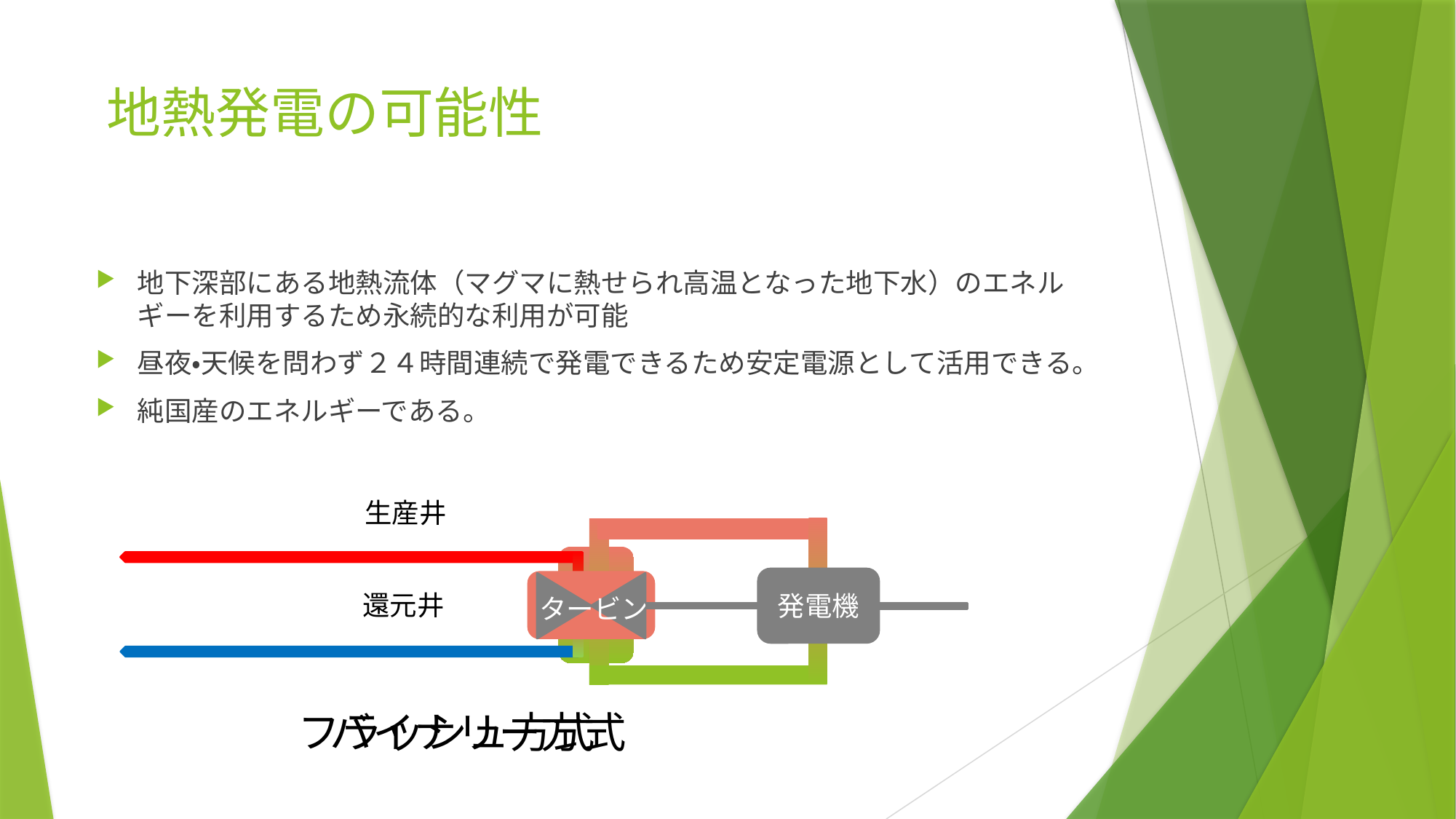

# 地熱発電の可能性
地下深部にある地熱流体（マグマに熱せられ高温となった地下水）のエネルギーを利用するため永続的な利用が可能
昼夜・天候を問わず２４時間連続で発電できるため安定電源として活用できる。
純国産のエネルギーである。
生産井

発電機

タービン
還元井
フラッシュ方式
バイナリー方式